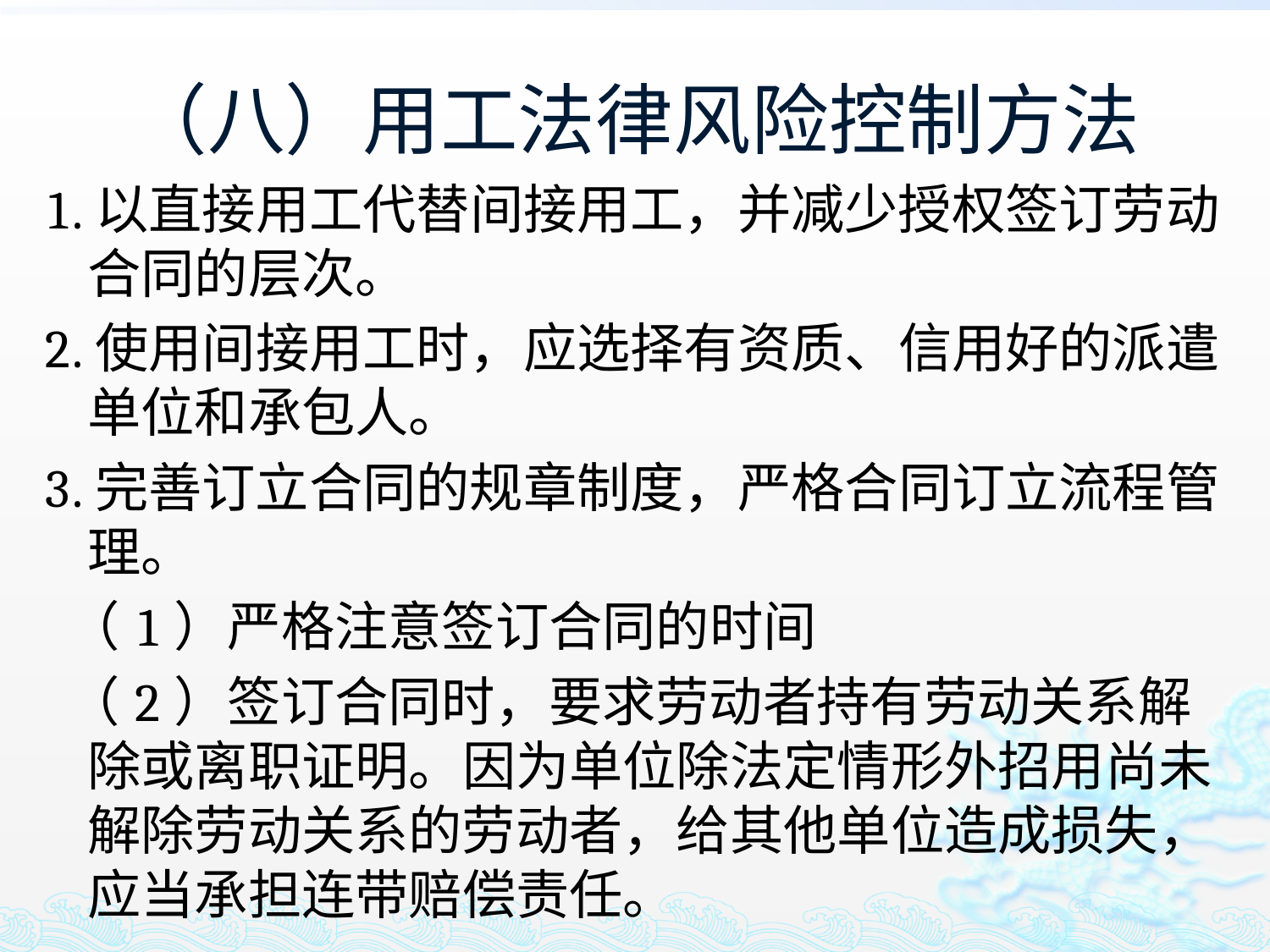

# （八）用工法律风险控制方法
1.以直接用工代替间接用工，并减少授权签订劳动合同的层次。
2.使用间接用工时，应选择有资质、信用好的派遣单位和承包人。
3.完善订立合同的规章制度，严格合同订立流程管理。
 （1）严格注意签订合同的时间
 （2）签订合同时，要求劳动者持有劳动关系解除或离职证明。因为单位除法定情形外招用尚未解除劳动关系的劳动者，给其他单位造成损失，应当承担连带赔偿责任。